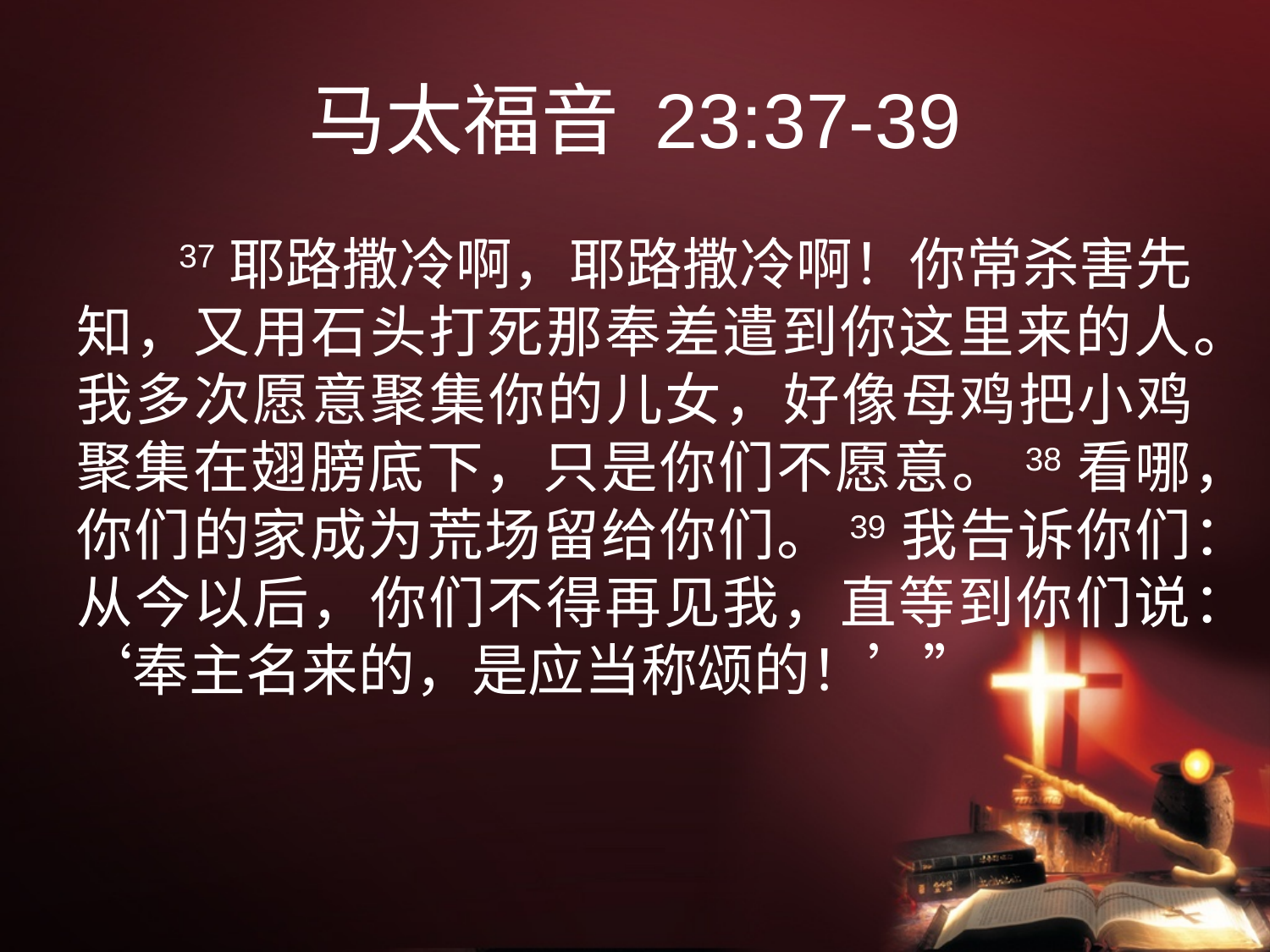

# 马太福音 23:37-39
           37耶路撒冷啊，耶路撒冷啊！你常杀害先知，又用石头打死那奉差遣到你这里来的人。我多次愿意聚集你的儿女，好像母鸡把小鸡聚集在翅膀底下，只是你们不愿意。38看哪，你们的家成为荒场留给你们。39我告诉你们：从今以后，你们不得再见我，直等到你们说：‘奉主名来的，是应当称颂的！’”